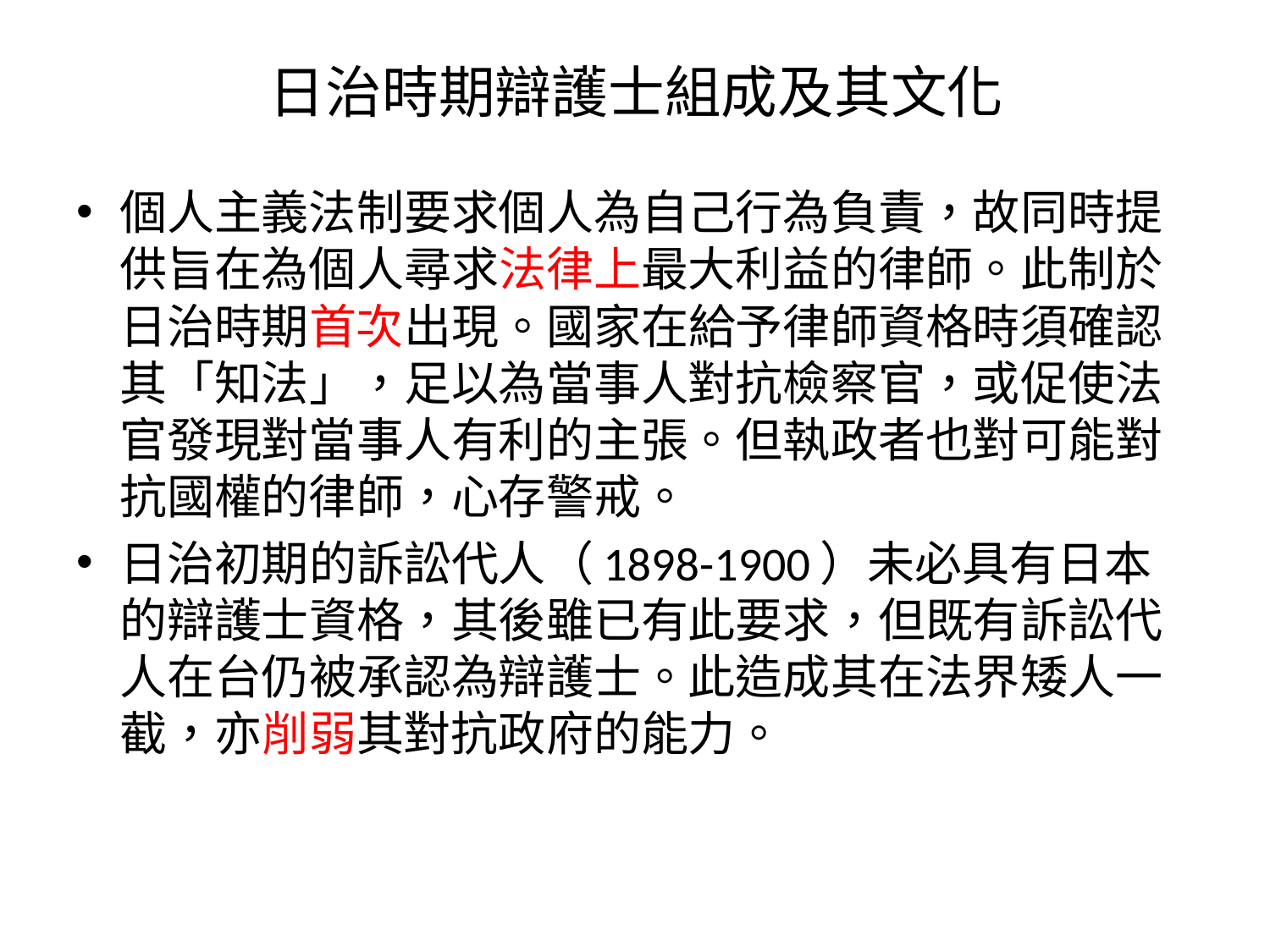

# 日治時期辯護士組成及其文化
個人主義法制要求個人為自己行為負責，故同時提供旨在為個人尋求法律上最大利益的律師。此制於日治時期首次出現。國家在給予律師資格時須確認其「知法」，足以為當事人對抗檢察官，或促使法官發現對當事人有利的主張。但執政者也對可能對抗國權的律師，心存警戒。
日治初期的訴訟代人（1898-1900）未必具有日本的辯護士資格，其後雖已有此要求，但既有訴訟代人在台仍被承認為辯護士。此造成其在法界矮人一截，亦削弱其對抗政府的能力。